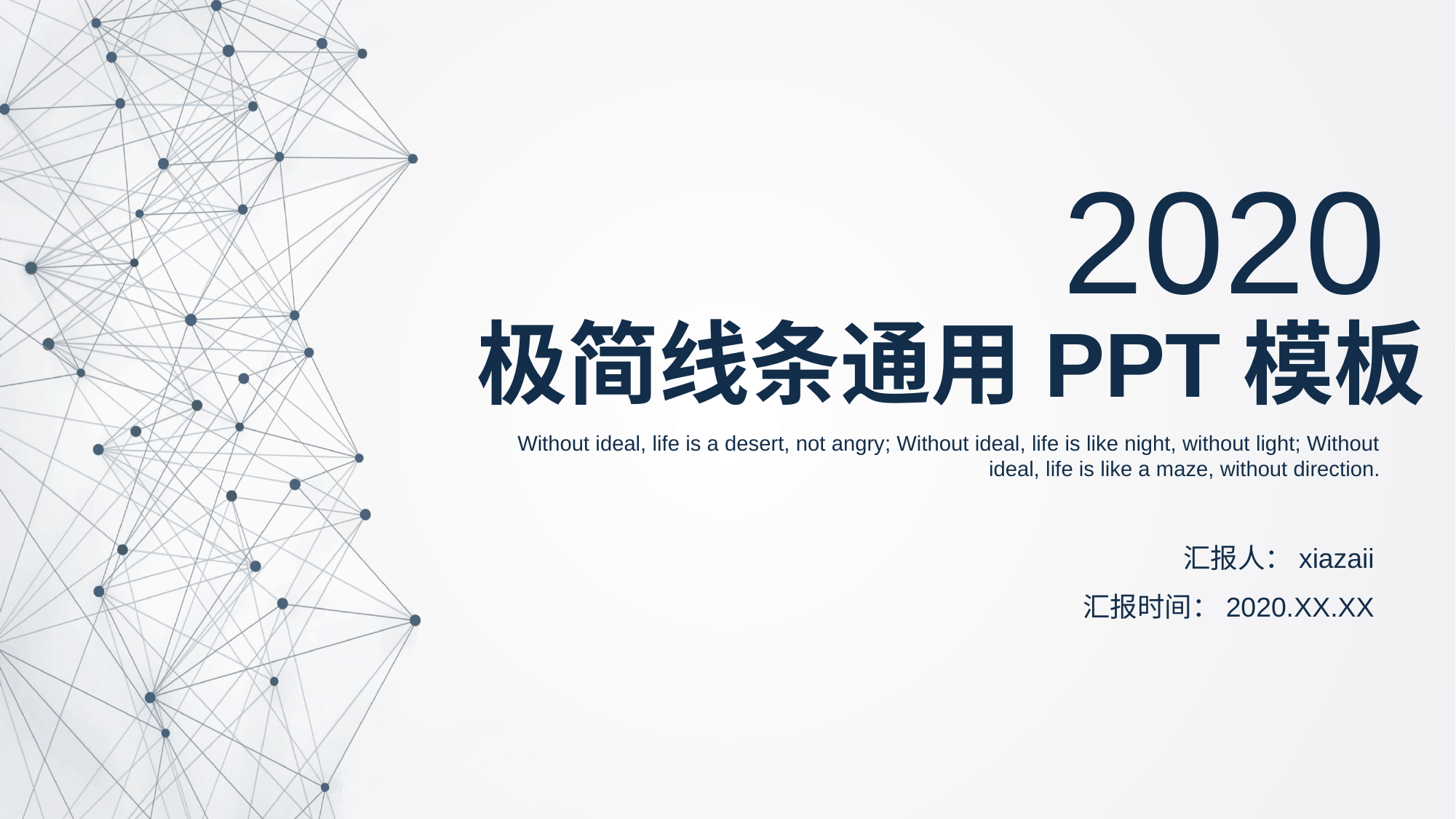

2020
极简线条通用PPT模板
Without ideal, life is a desert, not angry; Without ideal, life is like night, without light; Without ideal, life is like a maze, without direction.
汇报人：xiazaii
汇报时间：2020.XX.XX